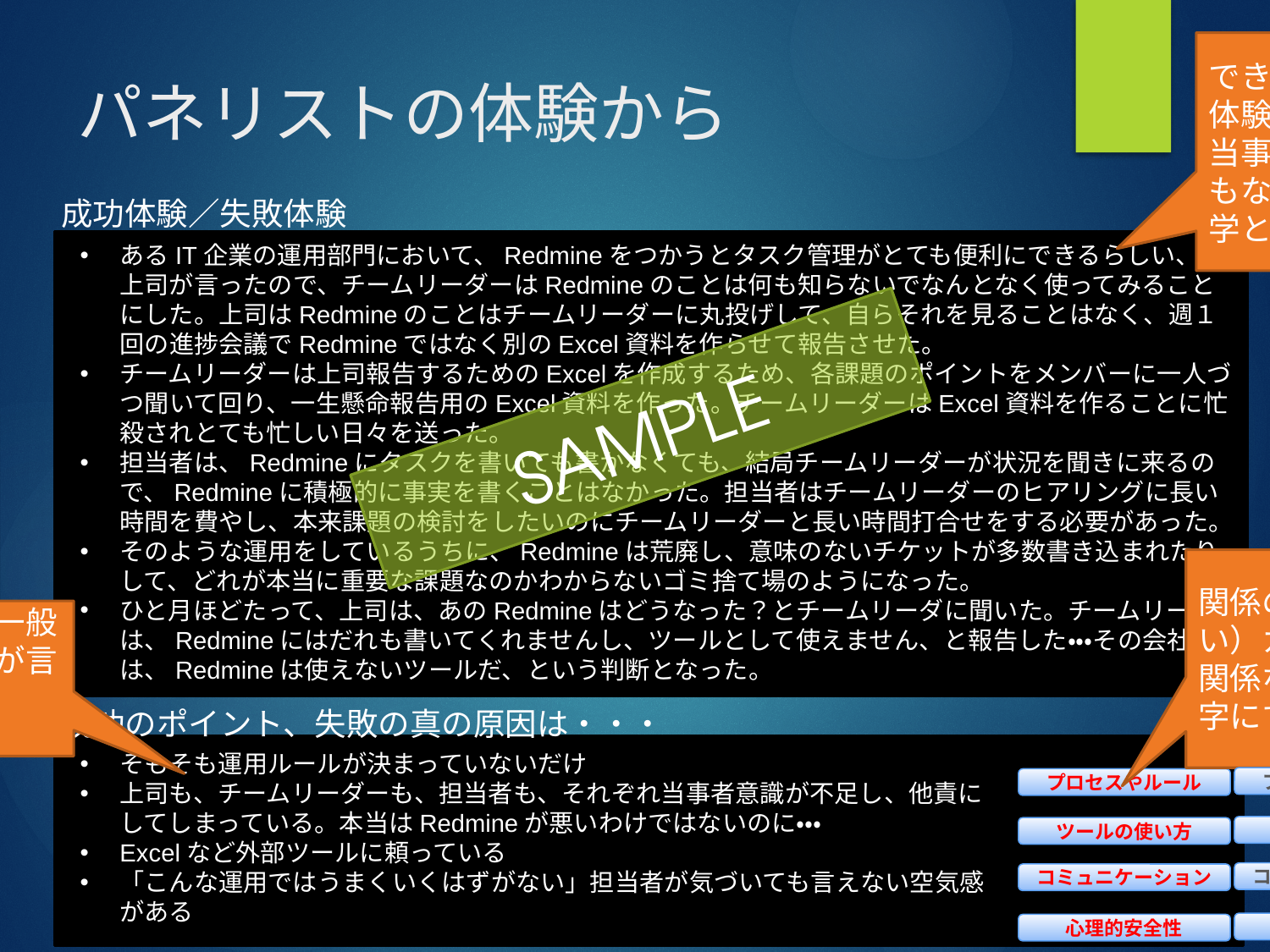

できるだけ具体的に、成功体験、失敗体験を書く。
当事者目線での背景や脈絡もなるべく書く。（「失敗学と創造学」第2章参照）
# パネリストの体験から
成功体験／失敗体験

あるIT企業の運用部門において、Redmineをつかうとタスク管理がとても便利にできるらしい、と上司が言ったので、チームリーダーはRedmineのことは何も知らないでなんとなく使ってみることにした。上司はRedmineのことはチームリーダーに丸投げして、自らそれを見ることはなく、週１回の進捗会議でRedmineではなく別のExcel資料を作らせて報告させた。
チームリーダーは上司報告するためのExcelを作成するため、各課題のポイントをメンバーに一人づつ聞いて回り、一生懸命報告用のExcel資料を作った。チームリーダーはExcel資料を作ることに忙殺されとても忙しい日々を送った。
担当者は、Redmineにタスクを書いても書かなくても、結局チームリーダーが状況を聞きに来るので、Redmineに積極的に事実を書くことはなかった。担当者はチームリーダーのヒアリングに長い時間を費やし、本来課題の検討をしたいのにチームリーダーと長い時間打合せをする必要があった。
そのような運用をしているうちに、Redmineは荒廃し、意味のないチケットが多数書き込まれたり、して、どれが本当に重要な課題なのかわからないゴミ捨て場のようになった。
ひと月ほどたって、上司は、あのRedmineはどうなった？とチームリーダに聞いた。チームリーダは、Redmineにはだれも書いてくれませんし、ツールとして使えません、と報告した・・・その会社では、Redmineは使えないツールだ、という判断となった。
SAMPLE
関係のある（特に強調したい）カテゴリを赤字に
関係ないカテゴリはグレー字にする
上記の具体的な経験を一般化するとどういうことが言えるのか
なるべく知見化する
成功のポイント、失敗の真の原因は・・・

そもそも運用ルールが決まっていないだけ
上司も、チームリーダーも、担当者も、それぞれ当事者意識が不足し、他責にしてしまっている。本当はRedmineが悪いわけではないのに・・・
Excelなど外部ツールに頼っている
「こんな運用ではうまくいくはずがない」担当者が気づいても言えない空気感がある

プロセスやルール
プロセスやルール
ツールの使い方
ツールの使い方
コミュニケーション
コミュニケーション
心理的安全性
心理的安全性